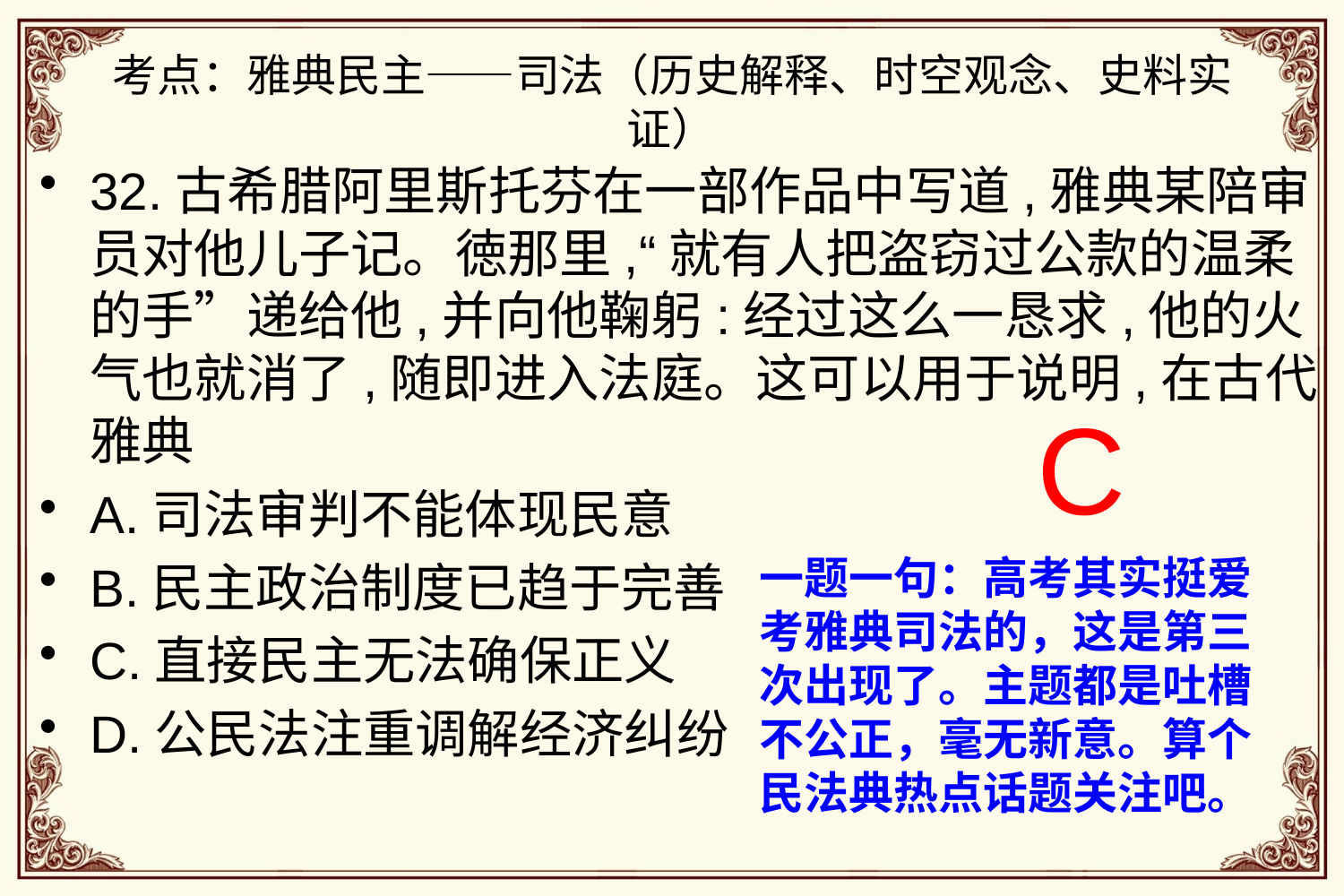

# 考点：雅典民主——司法（历史解释、时空观念、史料实证）
32.古希腊阿里斯托芬在一部作品中写道,雅典某陪审员对他儿子记。徳那里,“就有人把盗窃过公款的温柔的手”递给他,并向他鞠躬:经过这么一恳求,他的火气也就消了,随即进入法庭。这可以用于说明,在古代雅典
A.司法审判不能体现民意
B.民主政治制度已趋于完善
C.直接民主无法确保正义
D.公民法注重调解经济纠纷
C
一题一句：高考其实挺爱考雅典司法的，这是第三次出现了。主题都是吐槽不公正，毫无新意。算个民法典热点话题关注吧。